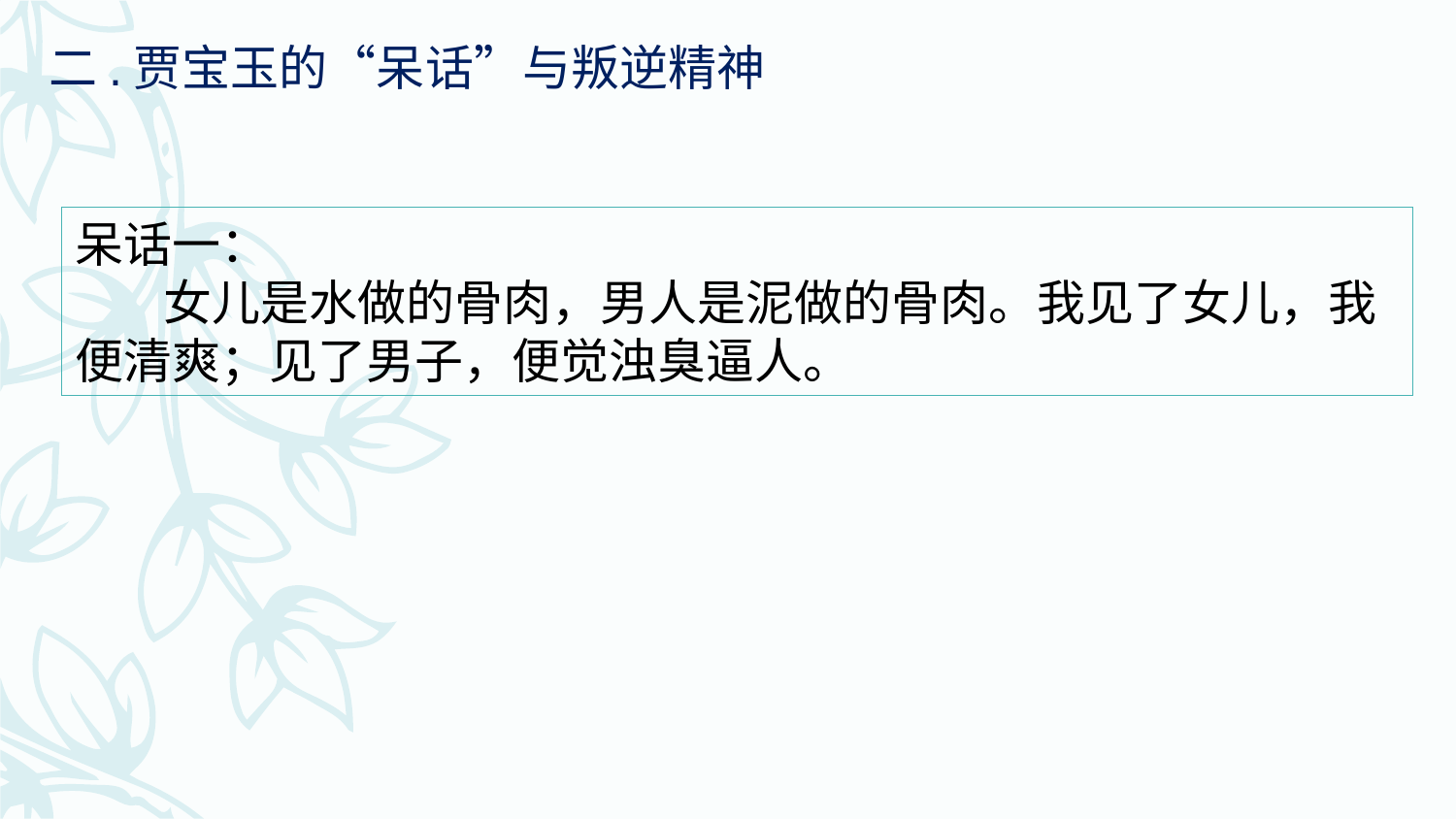

二.贾宝玉的“呆话”与叛逆精神
呆话一：
       女儿是水做的骨肉，男人是泥做的骨肉。我见了女儿，我便清爽；见了男子，便觉浊臭逼人。